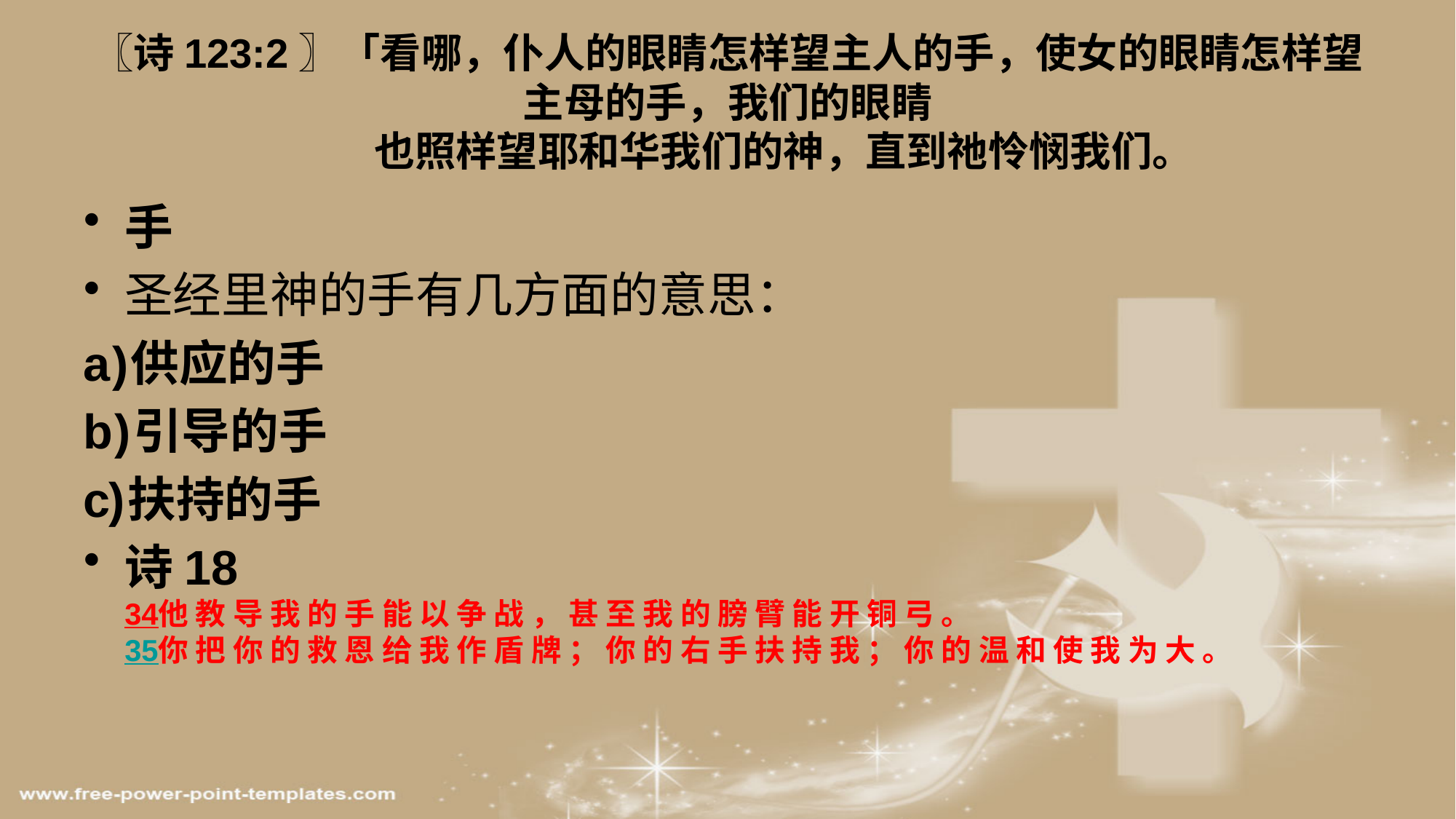

# 〖诗123:2〗「看哪，仆人的眼睛怎样望主人的手，使女的眼睛怎样望主母的手，我们的眼睛 也照样望耶和华我们的神，直到祂怜悯我们。
手
圣经里神的手有几方面的意思：
供应的手
引导的手
扶持的手
诗18
34他 教 导 我 的 手 能 以 争 战 ， 甚 至 我 的 膀 臂 能 开 铜 弓 。
35你 把 你 的 救 恩 给 我 作 盾 牌 ； 你 的 右 手 扶 持 我 ； 你 的 温 和 使 我 为 大 。